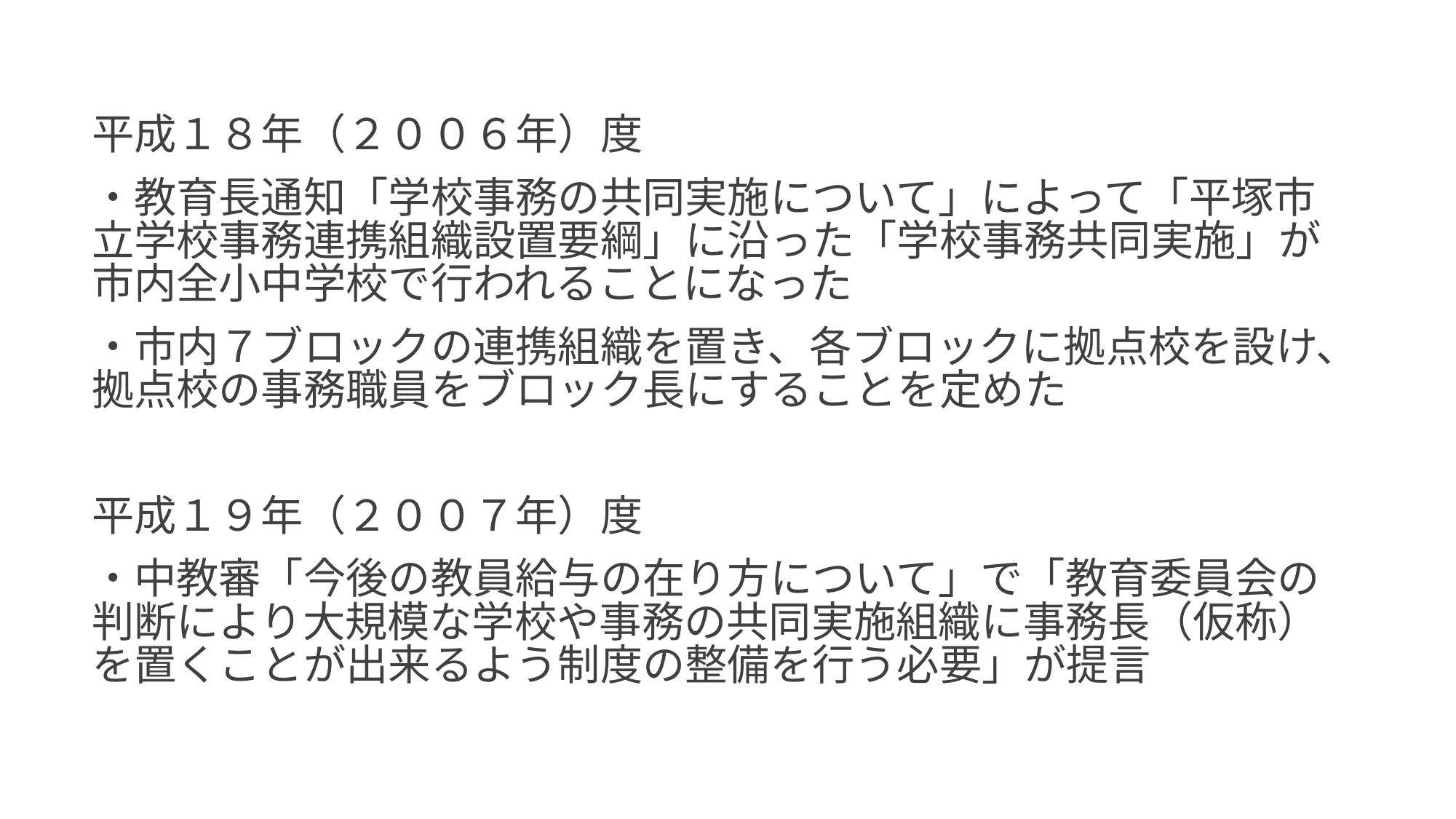

平成１８年（２００６年）度
・教育長通知「学校事務の共同実施について」によって「平塚市立学校事務連携組織設置要綱」に沿った「学校事務共同実施」が市内全小中学校で行われることになった
・市内７ブロックの連携組織を置き、各ブロックに拠点校を設け、拠点校の事務職員をブロック長にすることを定めた

平成１９年（２００７年）度
・中教審「今後の教員給与の在り方について」で「教育委員会の判断により大規模な学校や事務の共同実施組織に事務長（仮称）を置くことが出来るよう制度の整備を行う必要」が提言